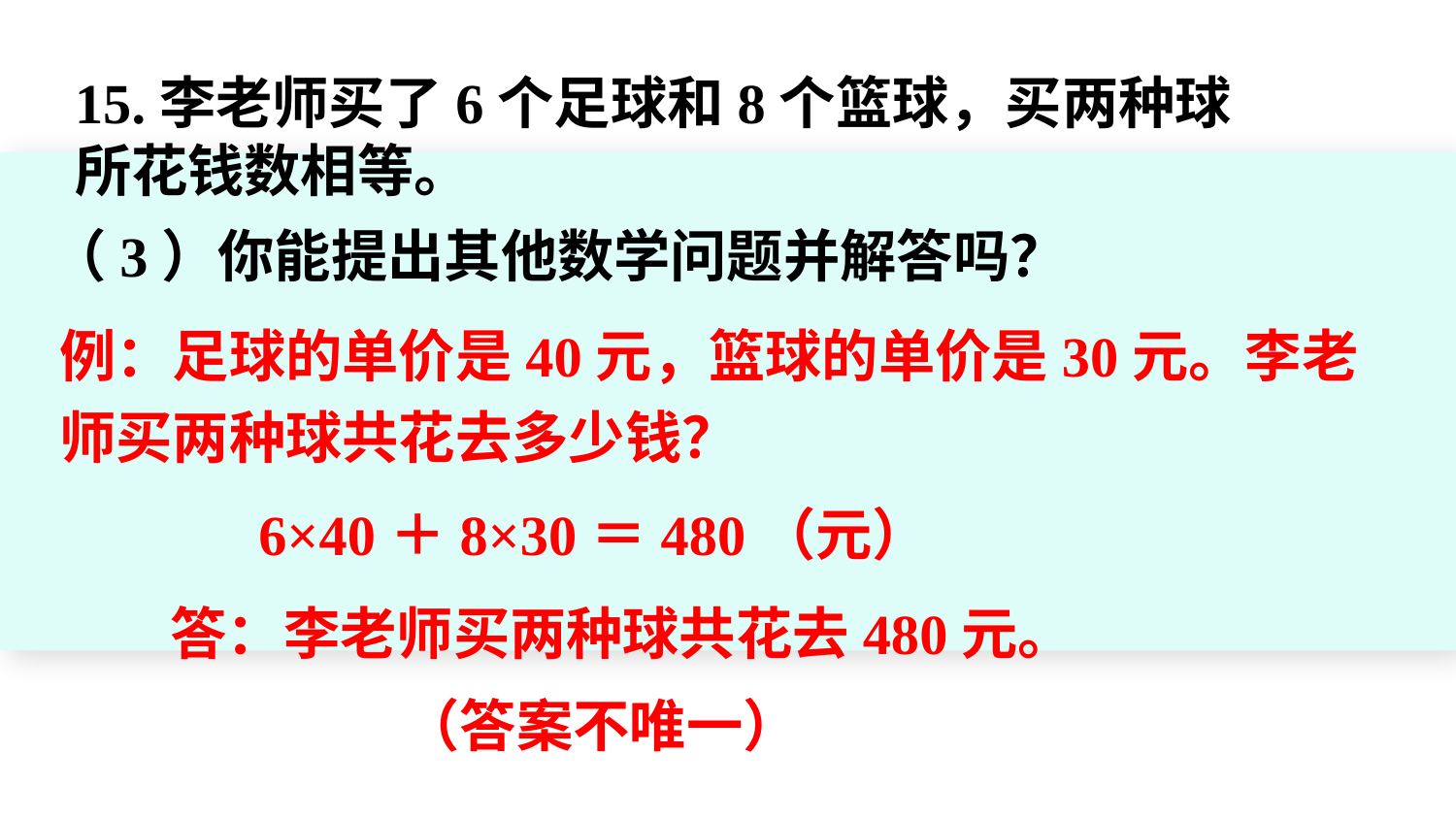

15.李老师买了6个足球和8个篮球，买两种球所花钱数相等。
（3）你能提出其他数学问题并解答吗？
例：足球的单价是40元，篮球的单价是30元。李老师买两种球共花去多少钱？
     6×40＋8×30＝480（元）
答：李老师买两种球共花去480元。
（答案不唯一）